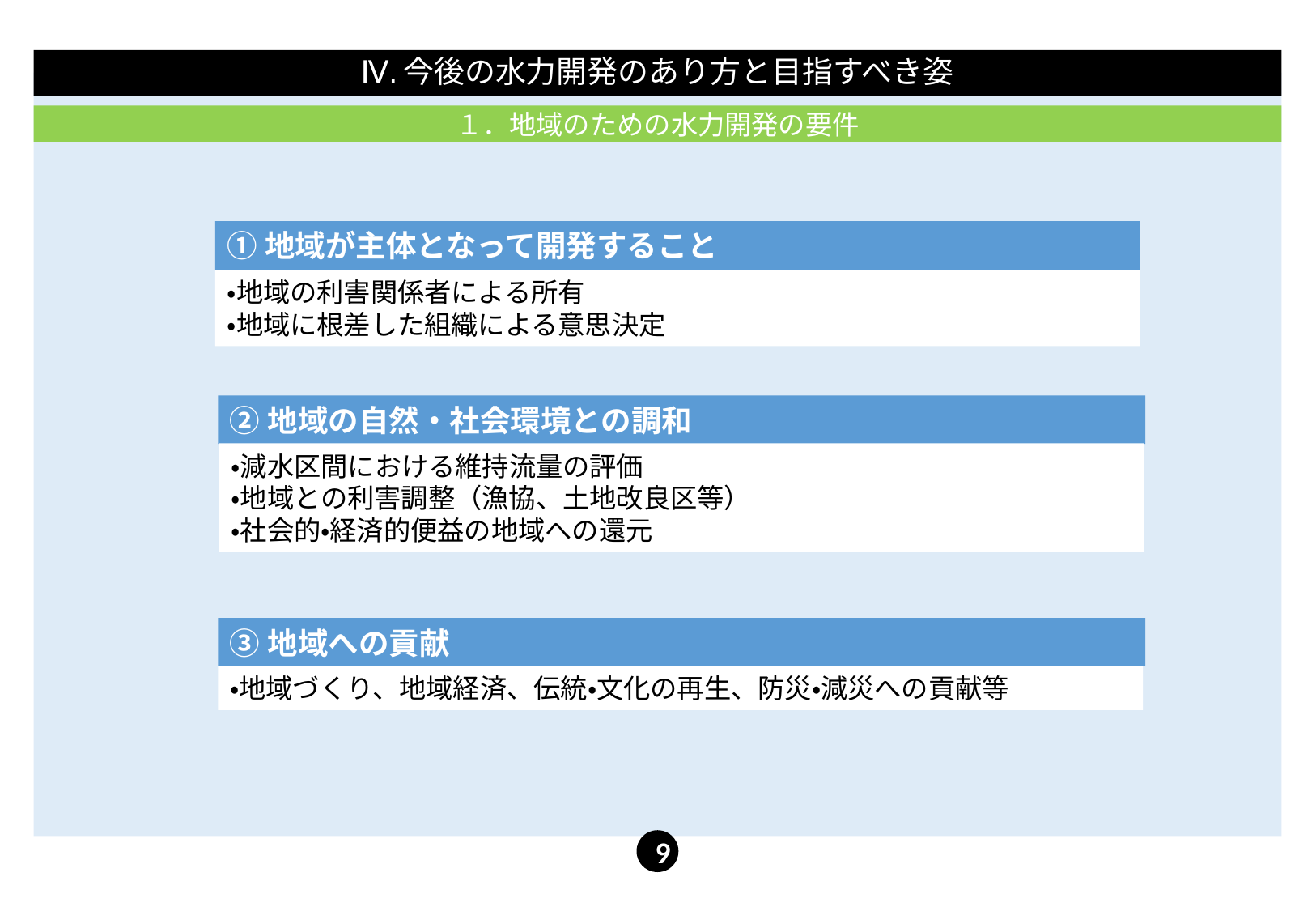

Ⅳ.今後の水力開発のあり方と目指すべき姿

１．地域のための水力開発の要件
①地域が主体となって開発すること
・地域の利害関係者による所有
・地域に根差した組織による意思決定
②地域の自然・社会環境との調和
・減水区間における維持流量の評価
・地域との利害調整（漁協、土地改良区等）
・社会的・経済的便益の地域への還元

③地域への貢献
・地域づくり、地域経済、伝統・文化の再生、防災・減災への貢献等
9